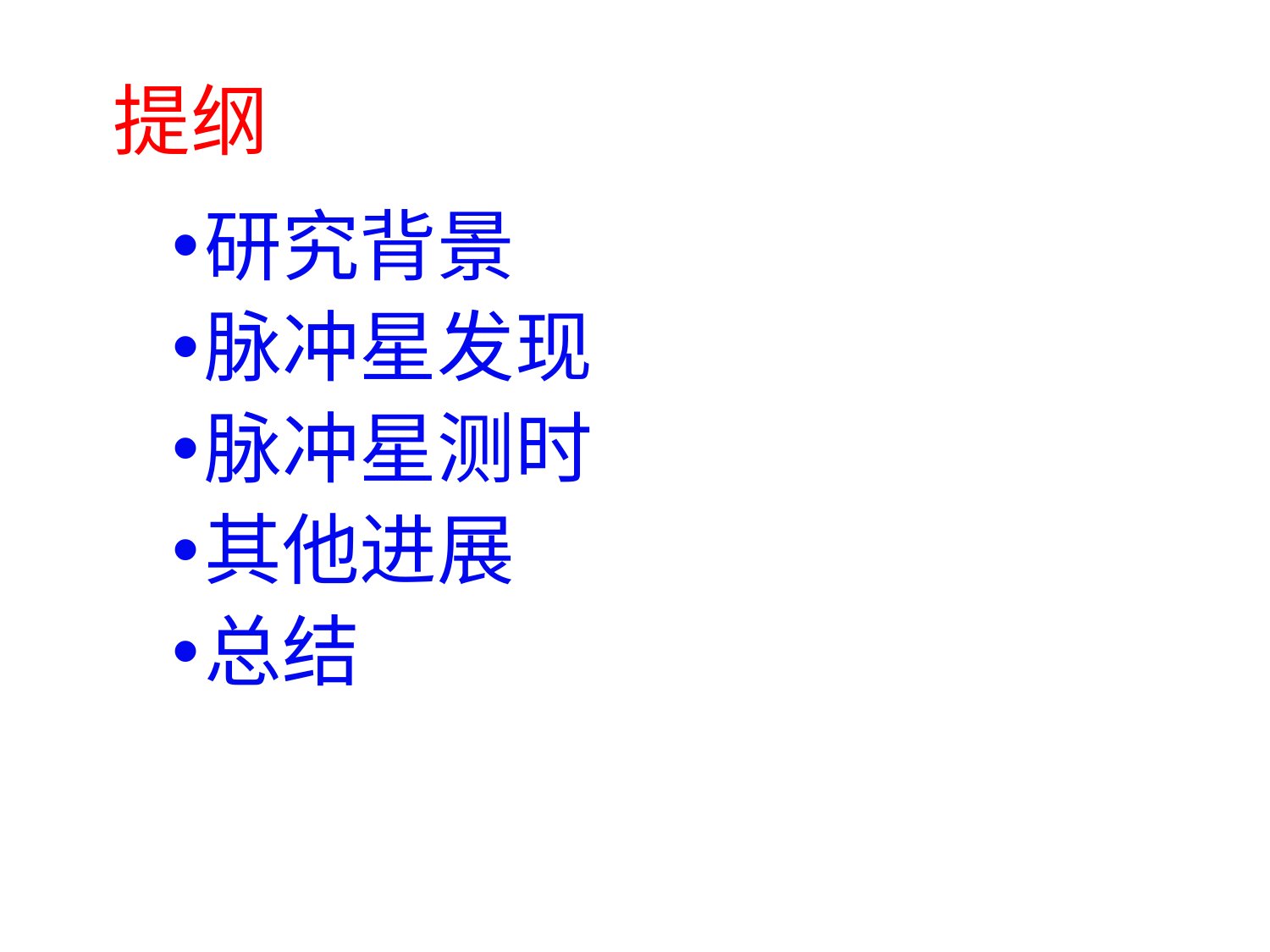

# 提纲
研究背景
脉冲星发现
脉冲星测时
其他进展
总结